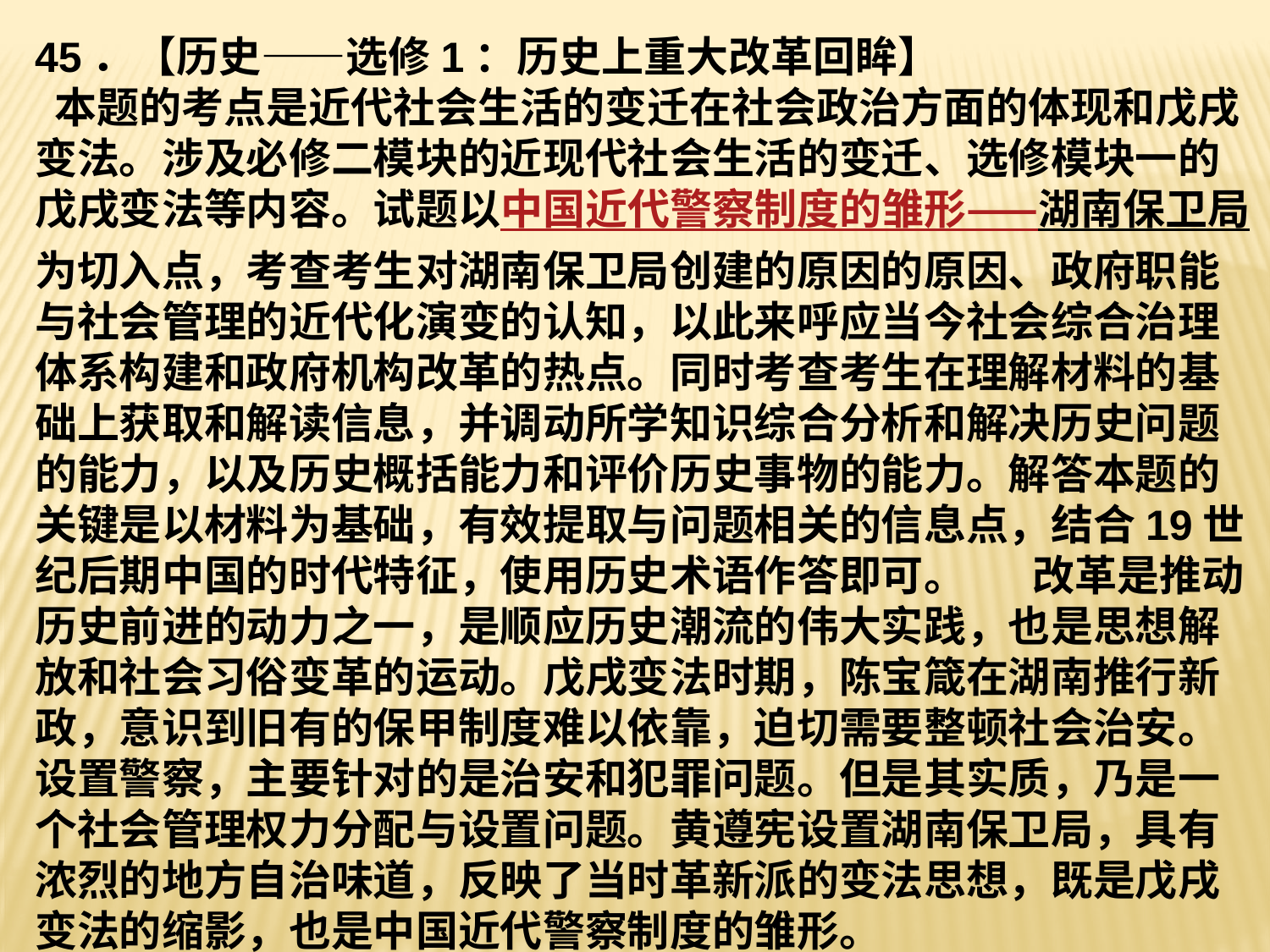

45．【历史——选修1：历史上重大改革回眸】
 本题的考点是近代社会生活的变迁在社会政治方面的体现和戊戌变法。涉及必修二模块的近现代社会生活的变迁、选修模块一的戊戌变法等内容。试题以中国近代警察制度的雏形——湖南保卫局为切入点，考查考生对湖南保卫局创建的原因的原因、政府职能与社会管理的近代化演变的认知，以此来呼应当今社会综合治理体系构建和政府机构改革的热点。同时考查考生在理解材料的基础上获取和解读信息，并调动所学知识综合分析和解决历史问题的能力，以及历史概括能力和评价历史事物的能力。解答本题的关键是以材料为基础，有效提取与问题相关的信息点，结合19世纪后期中国的时代特征，使用历史术语作答即可。       改革是推动历史前进的动力之一，是顺应历史潮流的伟大实践，也是思想解放和社会习俗变革的运动。戊戌变法时期，陈宝箴在湖南推行新政，意识到旧有的保甲制度难以依靠，迫切需要整顿社会治安。设置警察，主要针对的是治安和犯罪问题。但是其实质，乃是一个社会管理权力分配与设置问题。黄遵宪设置湖南保卫局，具有浓烈的地方自治味道，反映了当时革新派的变法思想，既是戊戌变法的缩影，也是中国近代警察制度的雏形。